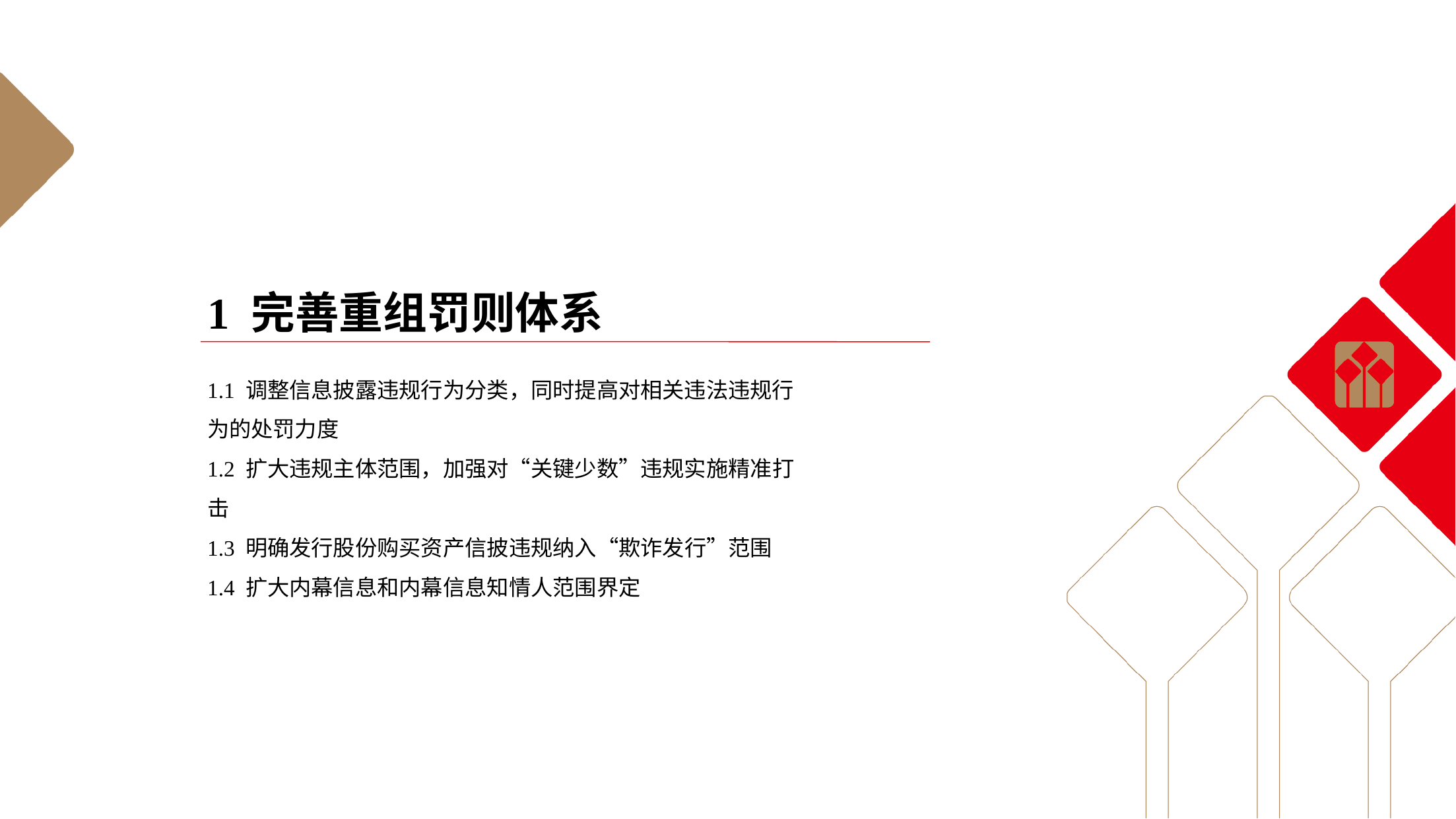

1 完善重组罚则体系
1.1 调整信息披露违规行为分类，同时提高对相关违法违规行为的处罚力度
1.2 扩大违规主体范围，加强对“关键少数”违规实施精准打击
1.3 明确发行股份购买资产信披违规纳入“欺诈发行”范围
1.4 扩大内幕信息和内幕信息知情人范围界定